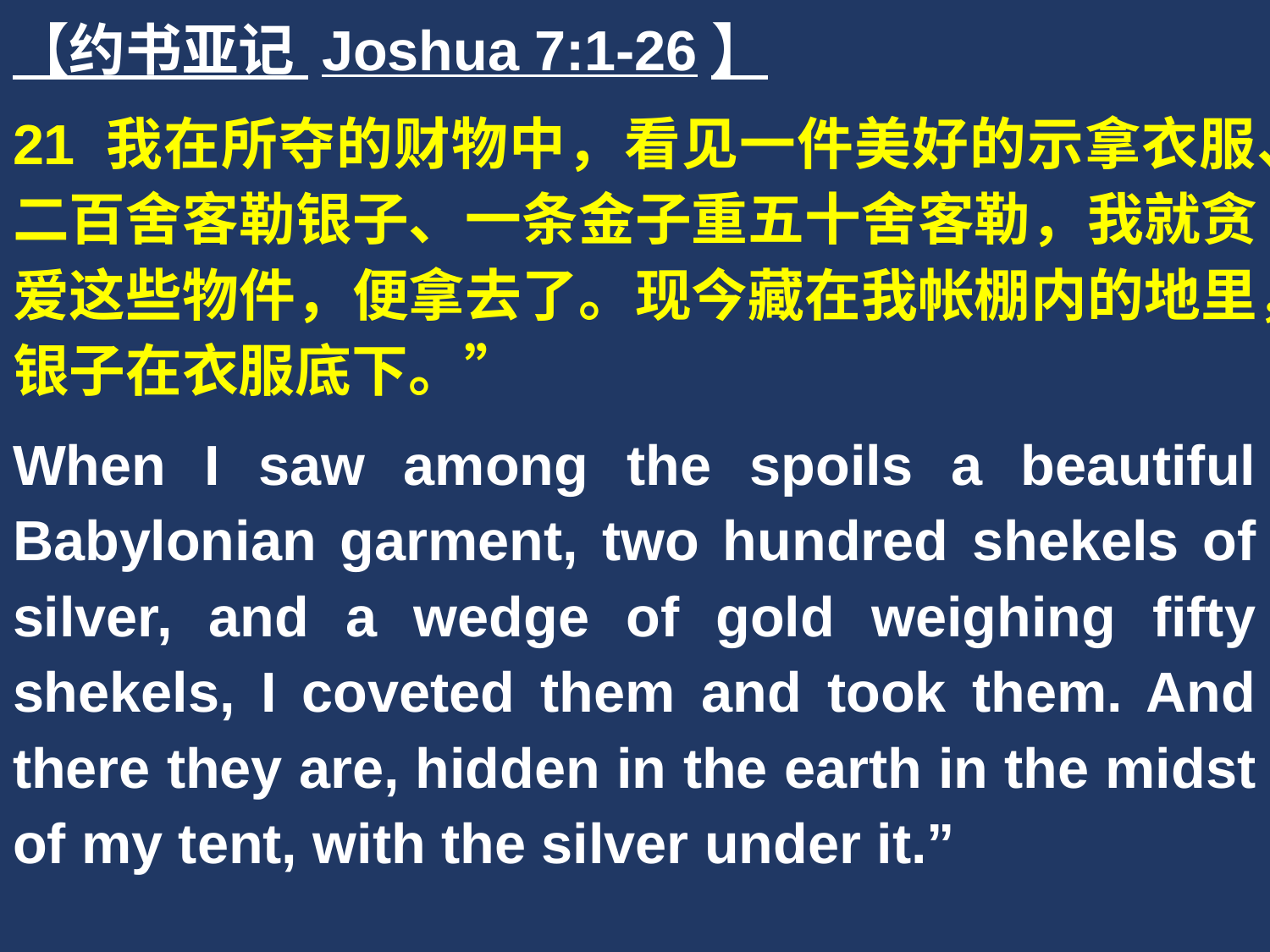

【约书亚记 Joshua 7:1-26】
21 我在所夺的财物中，看见一件美好的示拿衣服、二百舍客勒银子、一条金子重五十舍客勒，我就贪爱这些物件，便拿去了。现今藏在我帐棚内的地里，银子在衣服底下。”
When I saw among the spoils a beautiful Babylonian garment, two hundred shekels of silver, and a wedge of gold weighing fifty shekels, I coveted them and took them. And there they are, hidden in the earth in the midst of my tent, with the silver under it.”